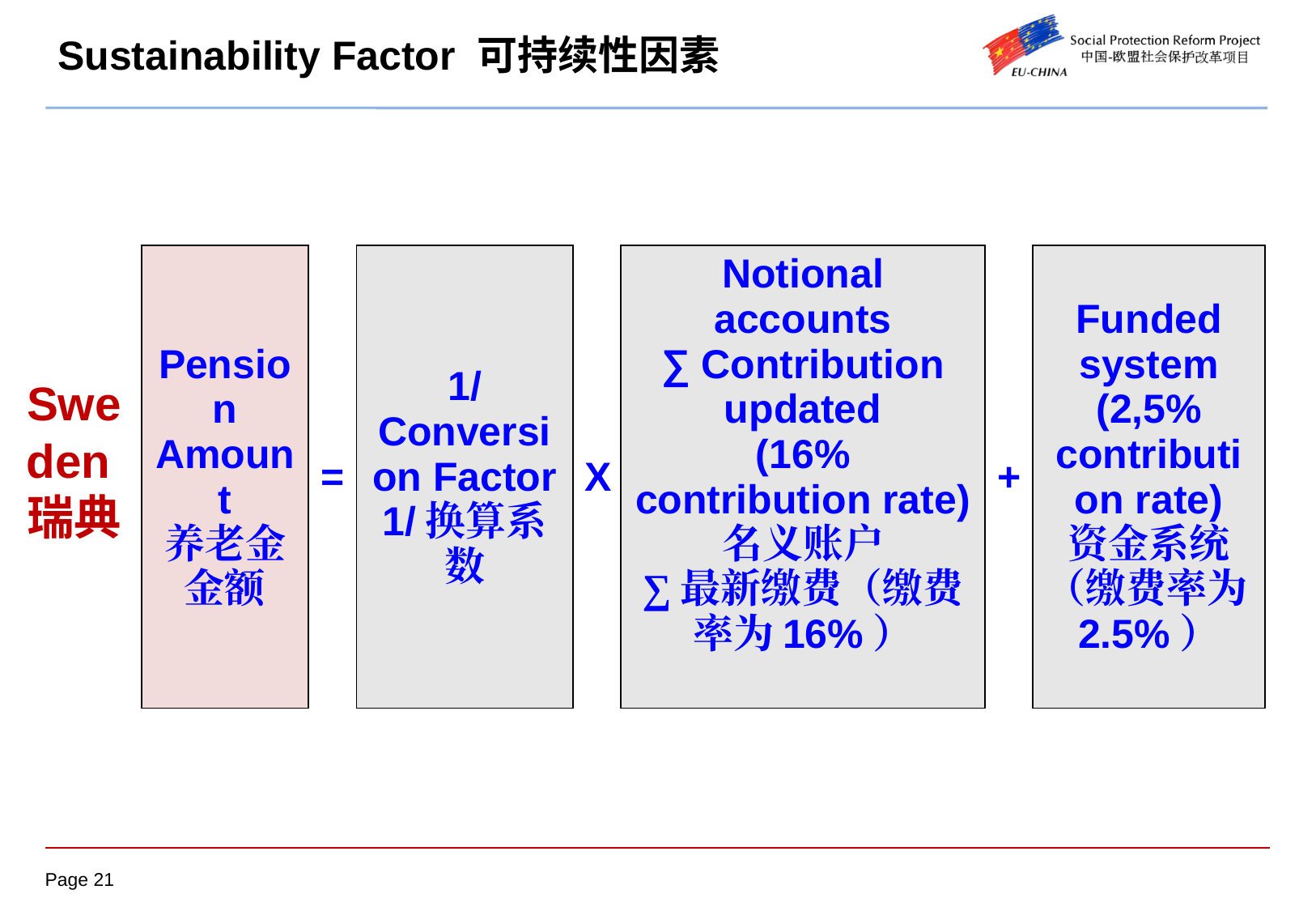

# Sustainability Factor 可持续性因素
| Pension Amount 养老金金额 | = | 1/Conversion Factor 1/换算系数 | X | Notional accounts ∑ Contribution updated (16% contribution rate) 名义账户 ∑最新缴费（缴费率为16%） | + | Funded system (2,5% contribution rate) 资金系统（缴费率为2.5%） |
| --- | --- | --- | --- | --- | --- | --- |
Sweden瑞典